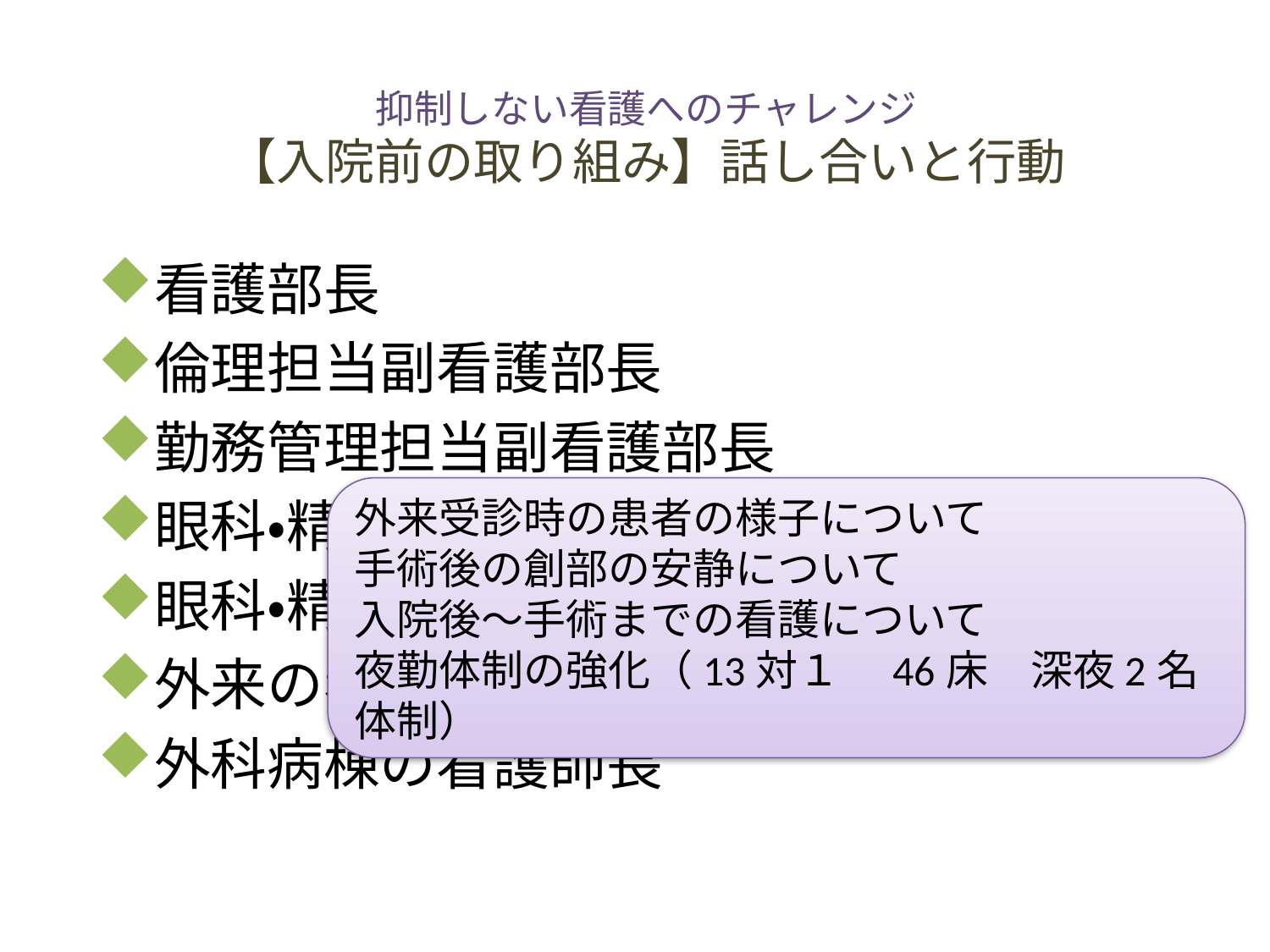

# 抑制しない看護へのチャレンジ 【入院前の取り組み】話し合いと行動
看護部長
倫理担当副看護部長
勤務管理担当副看護部長
眼科・精神科の各病棟医長
眼科・精神科病棟の各看護師長・副看護師長
外来の看護師長、副看護師長
外科病棟の看護師長

外来受診時の患者の様子について
手術後の創部の安静について
入院後～手術までの看護について
夜勤体制の強化（13対１　46床　深夜2名体制）